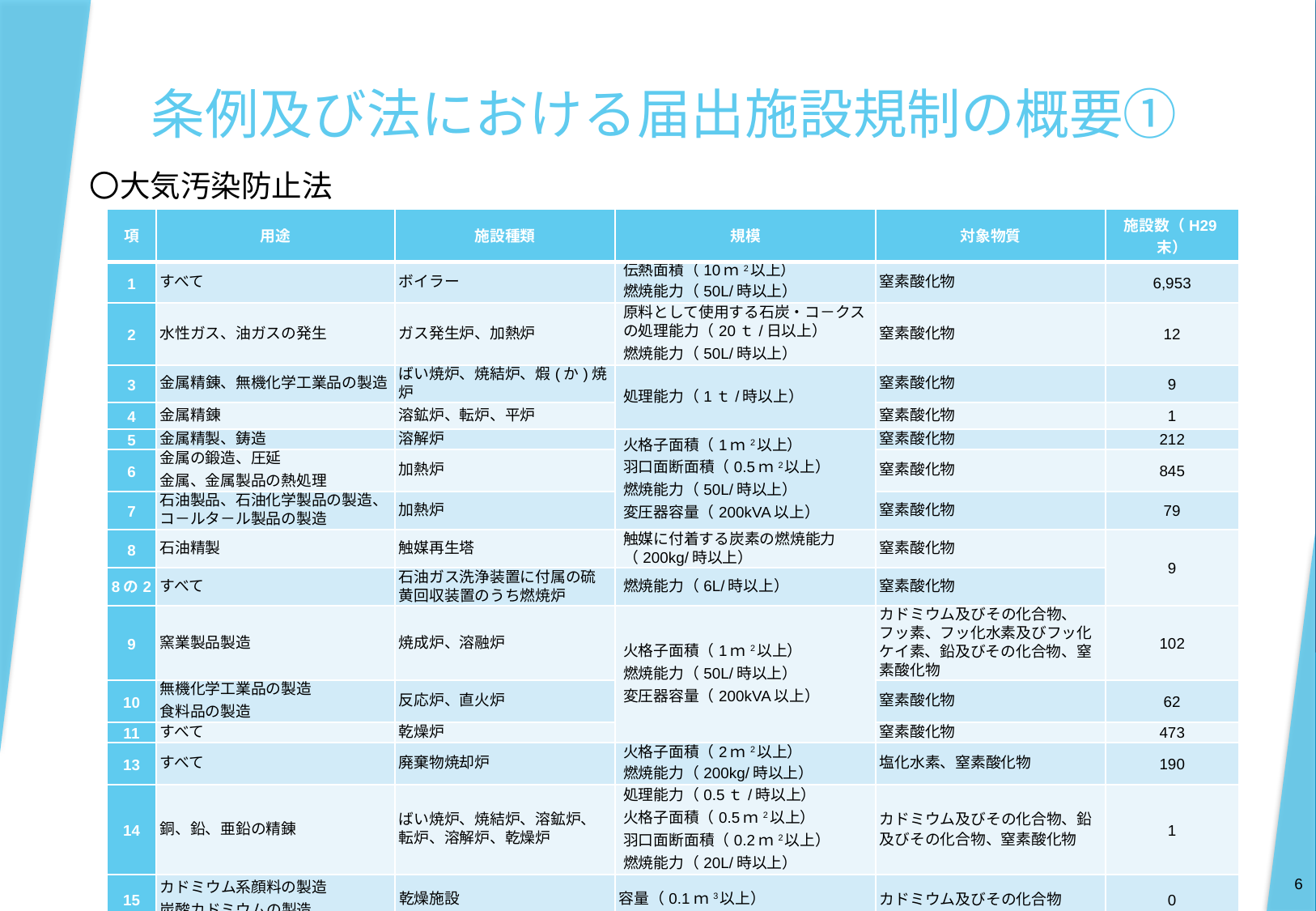

# 条例及び法における届出施設規制の概要①
〇大気汚染防止法
| 項 | 用途 | 施設種類 | 規模 | 対象物質 | 施設数（H29末） |
| --- | --- | --- | --- | --- | --- |
| 1 | すべて | ボイラー | 伝熱面積（10ｍ2以上） 燃焼能力（50L/時以上） | 窒素酸化物 | 6,953 |
| 2 | 水性ガス、油ガスの発生 | ガス発生炉、加熱炉 | 原料として使用する石炭・コ－クスの処理能力（20ｔ/日以上） 燃焼能力（50L/時以上） | 窒素酸化物 | 12 |
| 3 | 金属精錬、無機化学工業品の製造 | ばい焼炉、焼結炉、煆(か)焼炉 | 処理能力（1ｔ/時以上） | 窒素酸化物 | 9 |
| 4 | 金属精錬 | 溶鉱炉、転炉、平炉 |  | 窒素酸化物 | 1 |
| 5 | 金属精製、鋳造 | 溶解炉 | 火格子面積（1ｍ2以上） 羽口面断面積（0.5ｍ2以上） 燃焼能力（50L/時以上） 変圧器容量（200kVA以上） | 窒素酸化物 | 212 |
| 6 | 金属の鍛造、圧延 金属、金属製品の熱処理 | 加熱炉 |  | 窒素酸化物 | 845 |
| 7 | 石油製品、石油化学製品の製造、コ－ルタ－ル製品の製造 | 加熱炉 |  | 窒素酸化物 | 79 |
| 8 | 石油精製 | 触媒再生塔 | 触媒に付着する炭素の燃焼能力（200kg/時以上） | 窒素酸化物 | 9 |
| 8の2 | すべて | 石油ガス洗浄装置に付属の硫黄回収装置のうち燃焼炉 | 燃焼能力（6L/時以上） | 窒素酸化物 |  |
| 9 | 窯業製品製造 | 焼成炉、溶融炉 | 火格子面積（1ｍ2以上） 燃焼能力（50L/時以上） 変圧器容量（200kVA以上） | カドミウム及びその化合物、フッ素、フッ化水素及びフッ化ケイ素、鉛及びその化合物、窒素酸化物 | 102 |
| 10 | 無機化学工業品の製造 食料品の製造 | 反応炉、直火炉 |  | 窒素酸化物 | 62 |
| 11 | すべて | 乾燥炉 |  | 窒素酸化物 | 473 |
| 13 | すべて | 廃棄物焼却炉 | 火格子面積（2ｍ2以上） 燃焼能力（200kg/時以上） | 塩化水素、窒素酸化物 | 190 |
| 14 | 銅、鉛、亜鉛の精錬 | ばい焼炉、焼結炉、溶鉱炉、転炉、溶解炉、乾燥炉 | 処理能力（0.5ｔ/時以上） 火格子面積（0.5ｍ2以上） 羽口面断面積（0.2ｍ2以上） 燃焼能力（20L/時以上） | カドミウム及びその化合物、鉛及びその化合物、窒素酸化物 | 1 |
| 15 | カドミウム系顔料の製造 炭酸カドミウムの製造 | 乾燥施設 | 容量（0.1ｍ3以上） | カドミウム及びその化合物 | 0 |

6